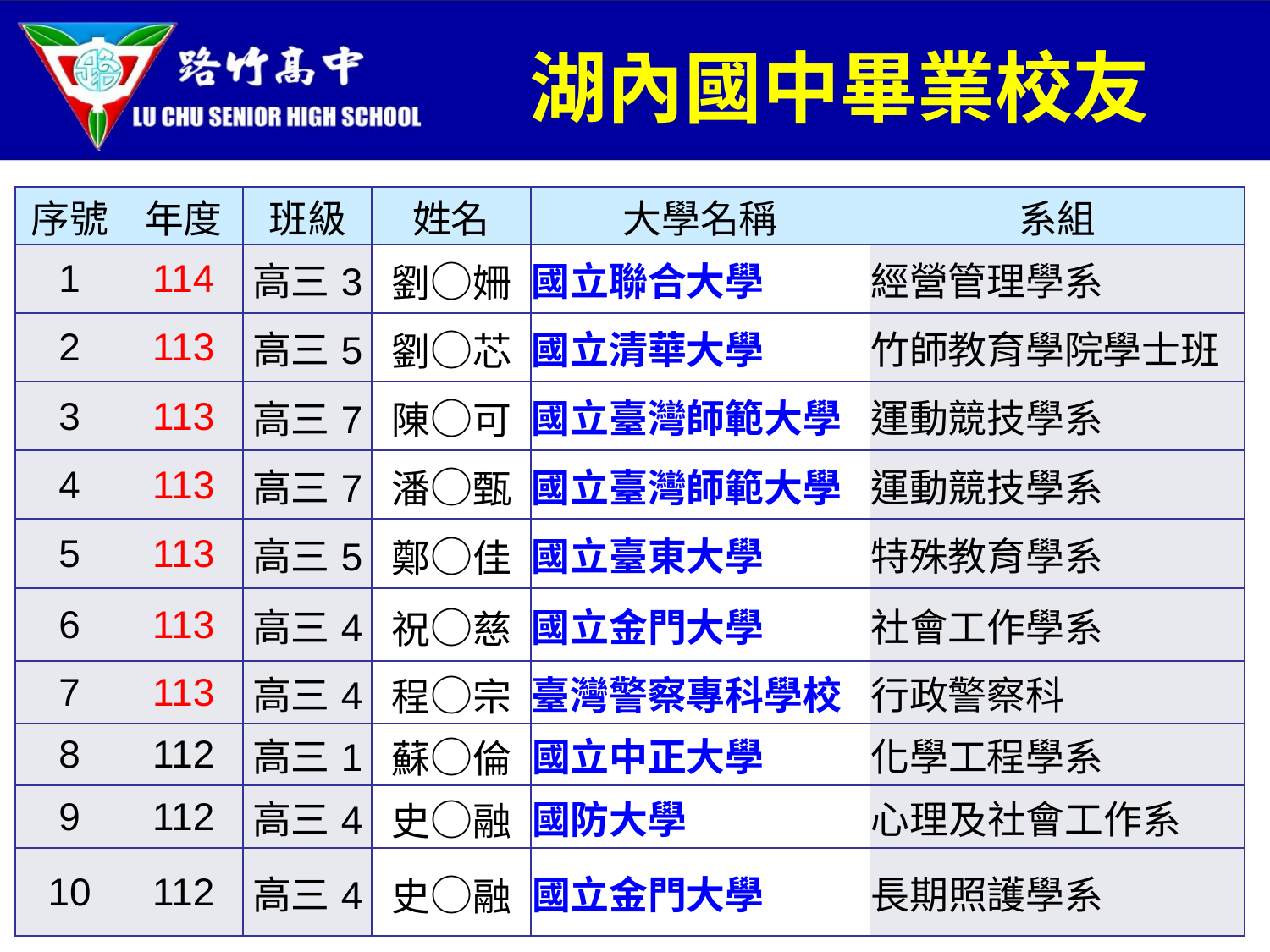

# 湖內國中畢業校友
| 序號 | 年度 | 班級 | 姓名 | 大學名稱 | 系組 |
| --- | --- | --- | --- | --- | --- |
| 1 | 114 | 高三3 | 劉○姍 | 國立聯合大學 | 經營管理學系 |
| 2 | 113 | 高三5 | 劉○芯 | 國立清華大學 | 竹師教育學院學士班 |
| 3 | 113 | 高三7 | 陳○可 | 國立臺灣師範大學 | 運動競技學系 |
| 4 | 113 | 高三7 | 潘○甄 | 國立臺灣師範大學 | 運動競技學系 |
| 5 | 113 | 高三5 | 鄭○佳 | 國立臺東大學 | 特殊教育學系 |
| 6 | 113 | 高三4 | 祝○慈 | 國立金門大學 | 社會工作學系 |
| 7 | 113 | 高三4 | 程○宗 | 臺灣警察專科學校 | 行政警察科 |
| 8 | 112 | 高三1 | 蘇○倫 | 國立中正大學 | 化學工程學系 |
| 9 | 112 | 高三4 | 史○融 | 國防大學 | 心理及社會工作系 |
| 10 | 112 | 高三4 | 史○融 | 國立金門大學 | 長期照護學系 |